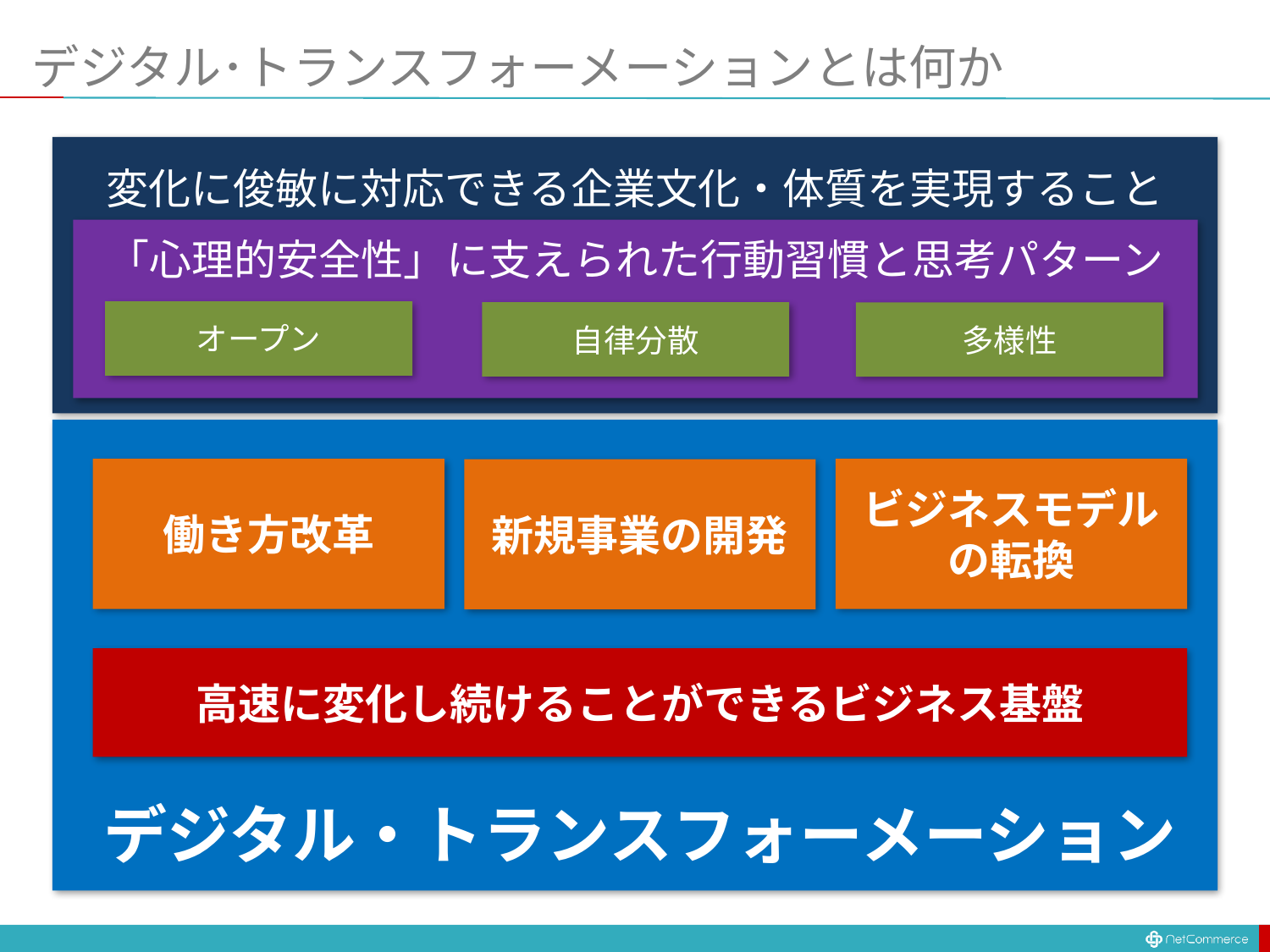

# デジタル･トランスフォーメーションとは何か

変化に俊敏に対応できる企業文化・体質を実現すること

「心理的安全性」に支えられた行動習慣と思考パターン
オープン
自律分散
多様性

デジタル・トランスフォーメーション
働き方改革
ビジネスモデル
の転換
新規事業の開発
高速に変化し続けることができるビジネス基盤